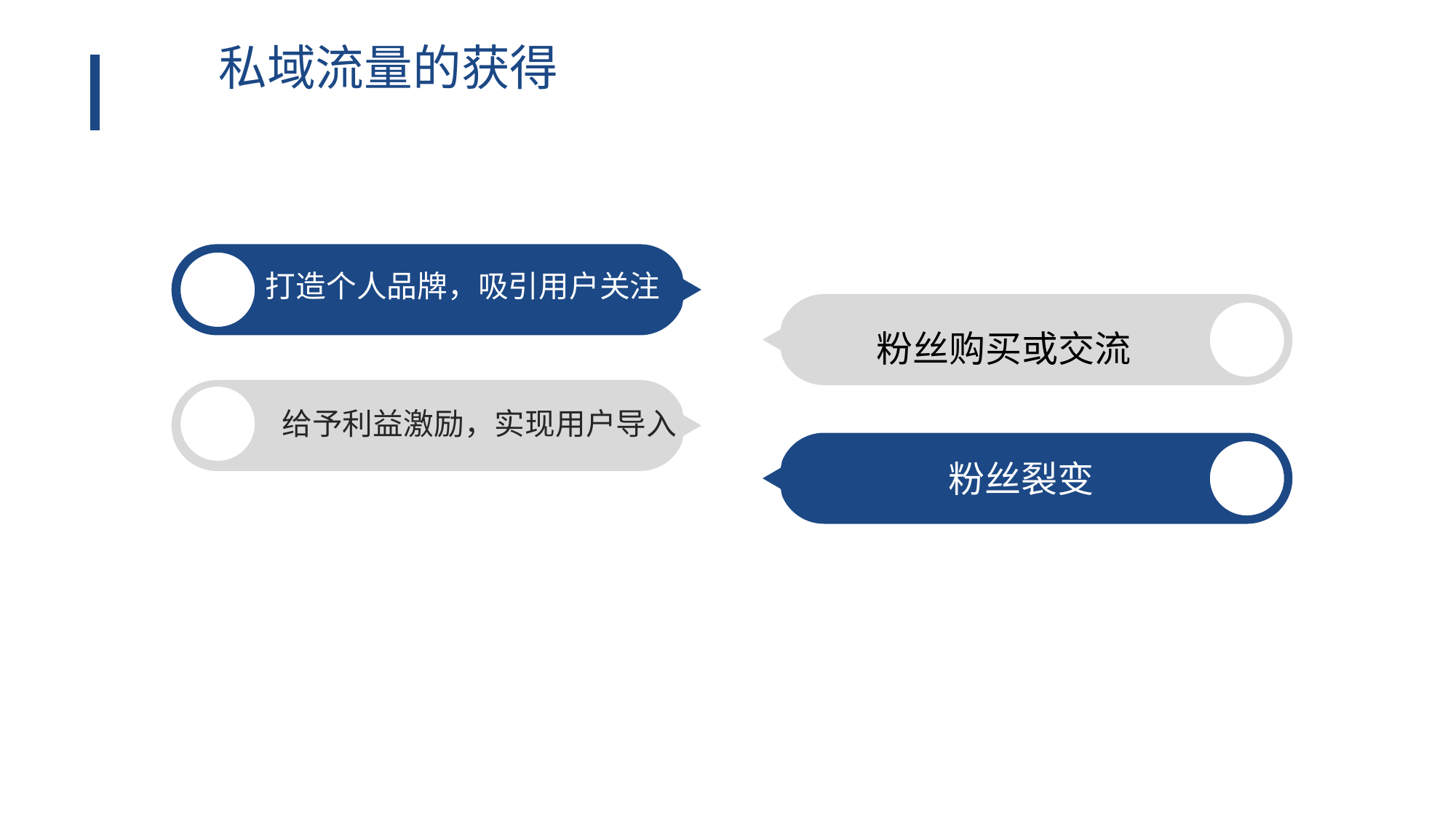

私域流量的获得

打造个人品牌，吸引用户关注
粉丝购买或交流
给予利益激励，实现用户导入
粉丝裂变